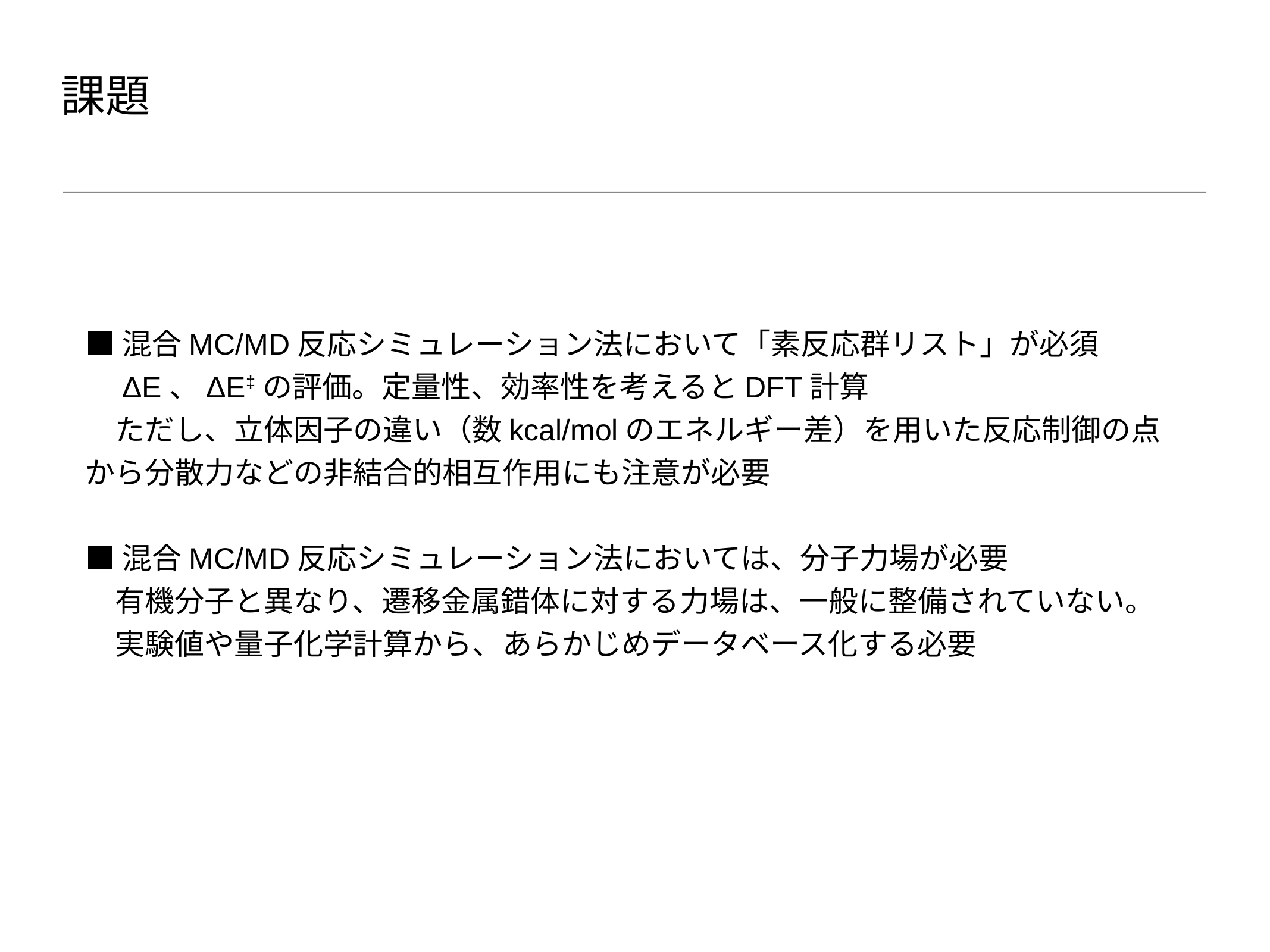

# 課題

■混合MC/MD反応シミュレーション法において「素反応群リスト」が必須
　ΔE、ΔE‡の評価。定量性、効率性を考えるとDFT計算
　ただし、立体因子の違い（数kcal/molのエネルギー差）を用いた反応制御の点から分散力などの非結合的相互作用にも注意が必要

■混合MC/MD反応シミュレーション法においては、分子力場が必要
　有機分子と異なり、遷移金属錯体に対する力場は、一般に整備されていない。
　実験値や量子化学計算から、あらかじめデータベース化する必要